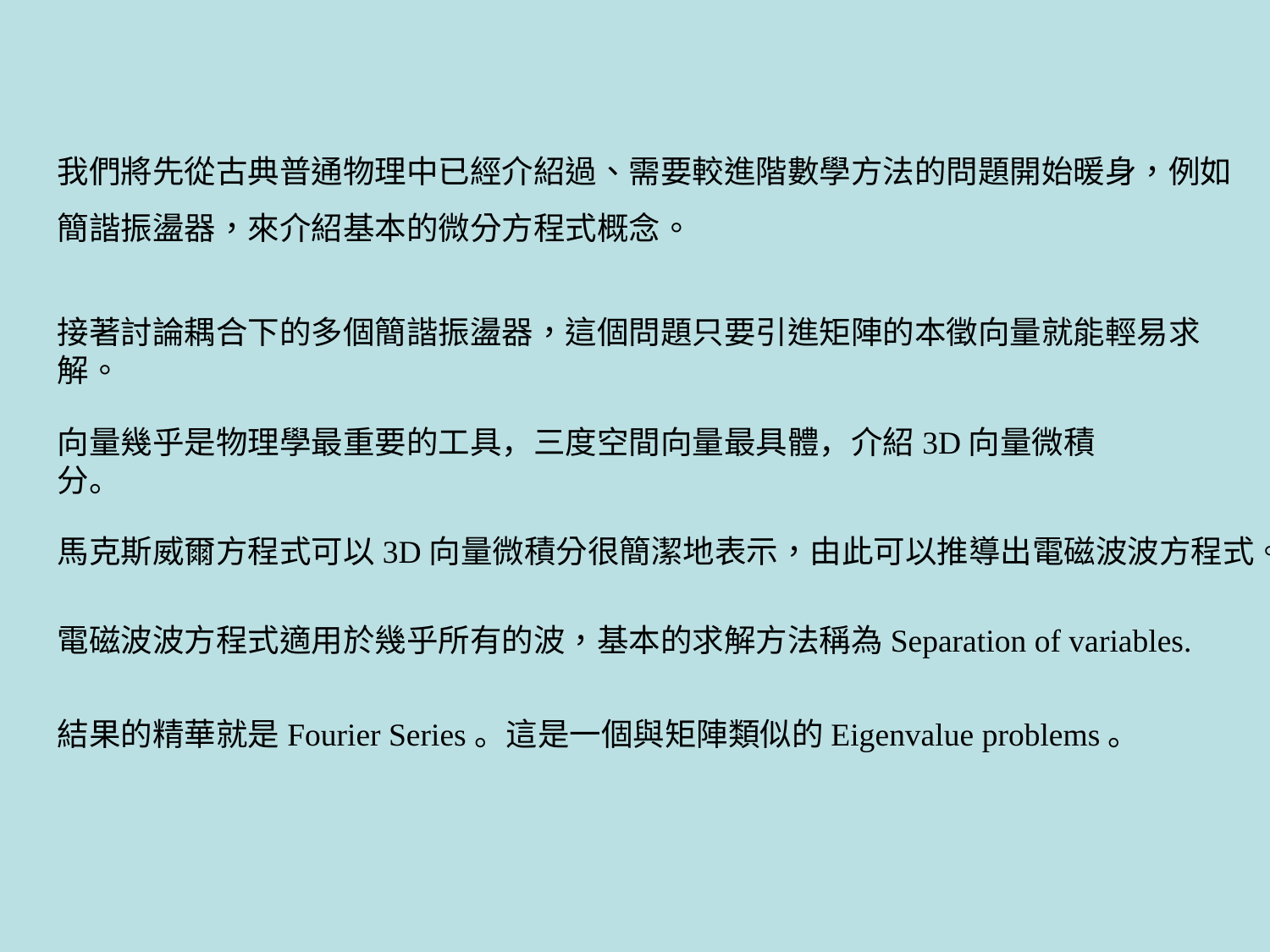

我們將先從古典普通物理中已經介紹過、需要較進階數學方法的問題開始暖身，例如簡諧振盪器，來介紹基本的微分方程式概念。
接著討論耦合下的多個簡諧振盪器，這個問題只要引進矩陣的本徵向量就能輕易求解。
向量幾乎是物理學最重要的工具，三度空間向量最具體，介紹3D向量微積分。
馬克斯威爾方程式可以3D向量微積分很簡潔地表示，由此可以推導出電磁波波方程式。
電磁波波方程式適用於幾乎所有的波，基本的求解方法稱為Separation of variables.
結果的精華就是Fourier Series。這是一個與矩陣類似的Eigenvalue problems。